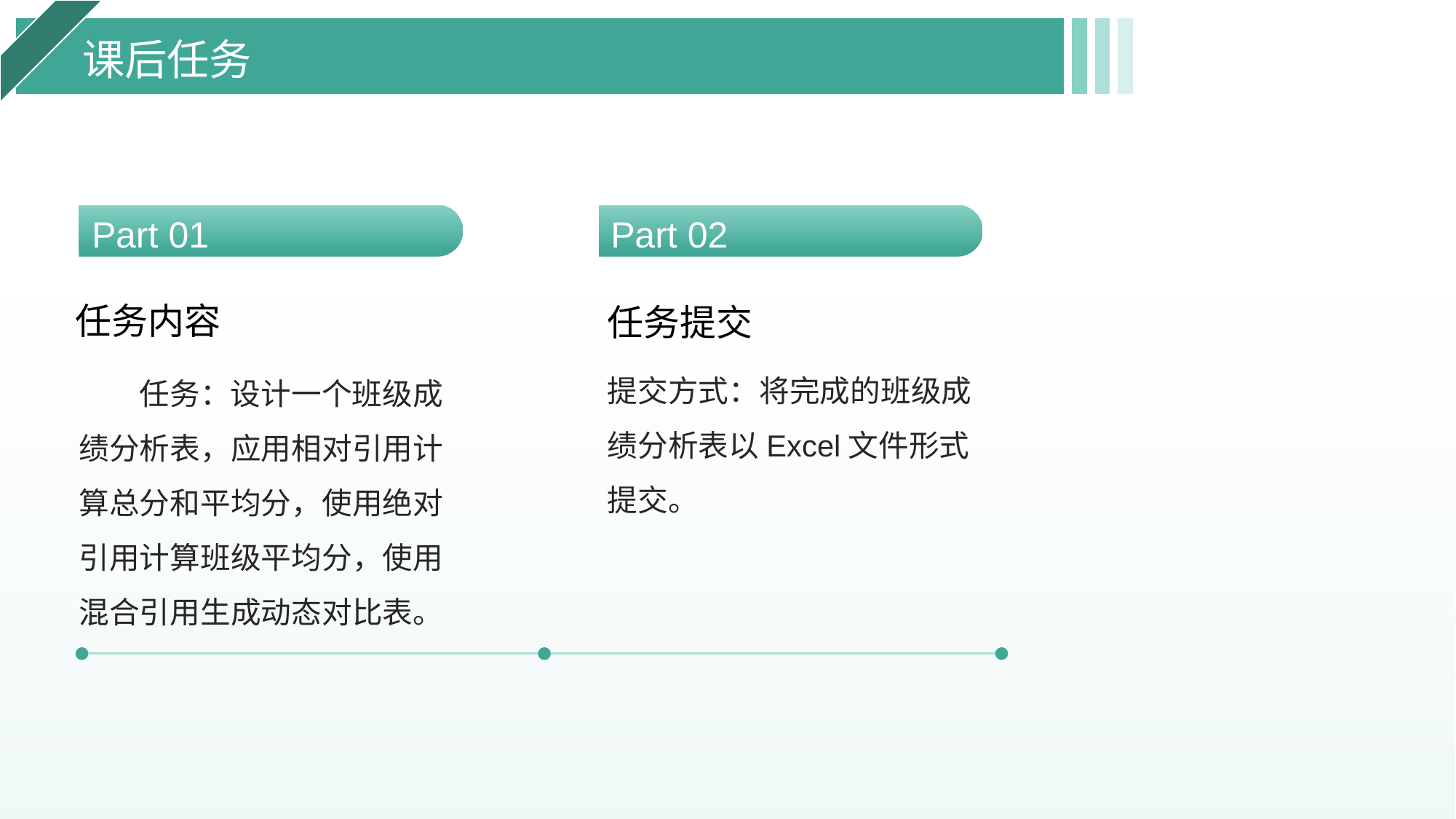

课后任务

Part 01
Part 02
任务内容
任务提交
提交方式：将完成的班级成绩分析表以Excel文件形式提交。
任务：设计一个班级成绩分析表，应用相对引用计算总分和平均分，使用绝对引用计算班级平均分，使用混合引用生成动态对比表。